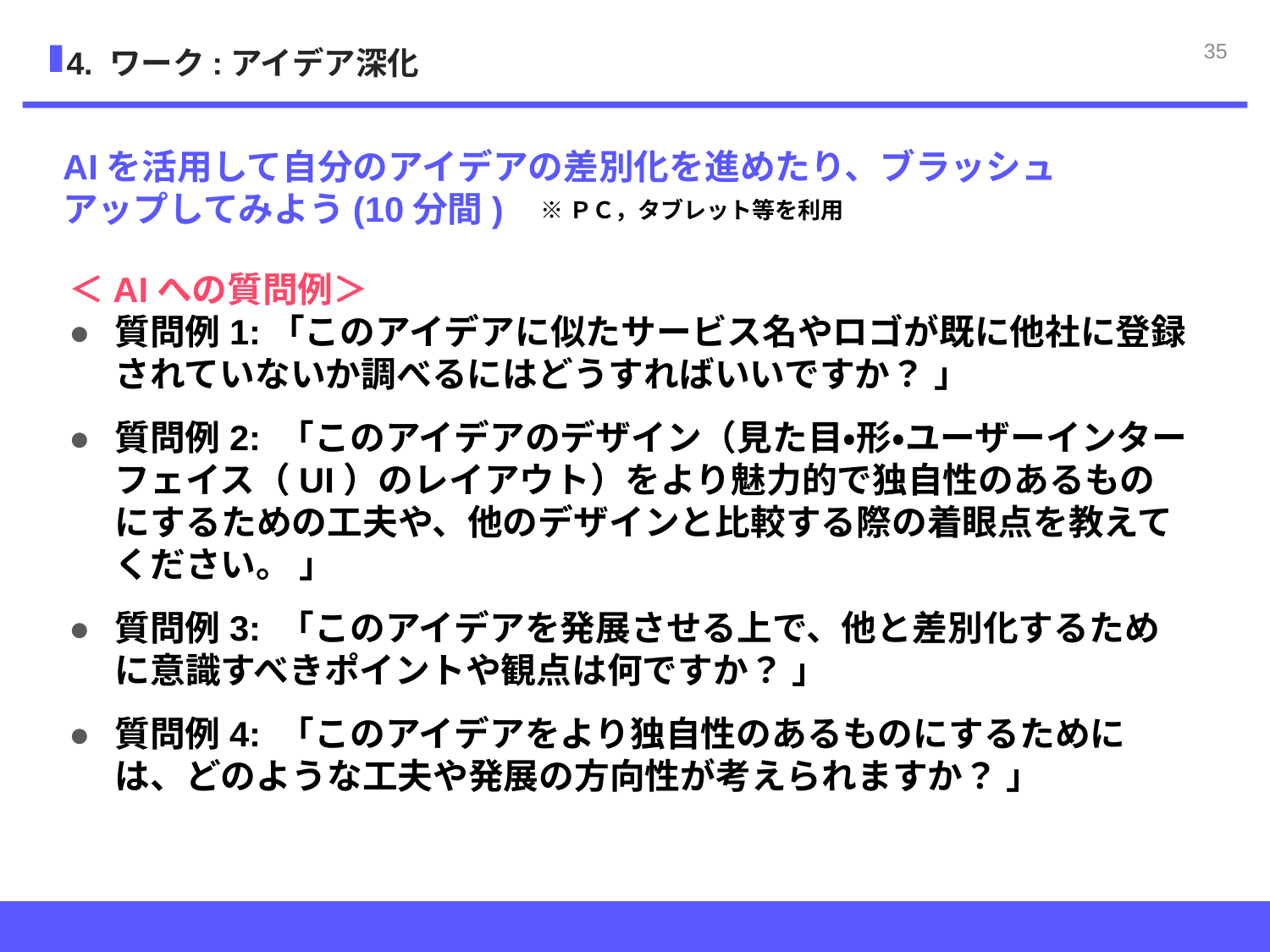

35
4. ワーク:アイデア深化

AIを活用して自分のアイデアの差別化を進めたり、ブラッシュアップしてみよう(10分間)
※ＰＣ，タブレット等を利用
＜AIへの質問例＞
質問例1:「このアイデアに似たサービス名やロゴが既に他社に登録されていないか調べるにはどうすればいいですか？ 」
質問例2: 「このアイデアのデザイン（見た目・形・ユーザーインターフェイス（UI）のレイアウト）をより魅力的で独自性のあるものにするための工夫や、他のデザインと比較する際の着眼点を教えてください。 」
質問例3: 「このアイデアを発展させる上で、他と差別化するために意識すべきポイントや観点は何ですか？ 」
質問例4: 「このアイデアをより独自性のあるものにするためには、どのような工夫や発展の方向性が考えられますか？ 」